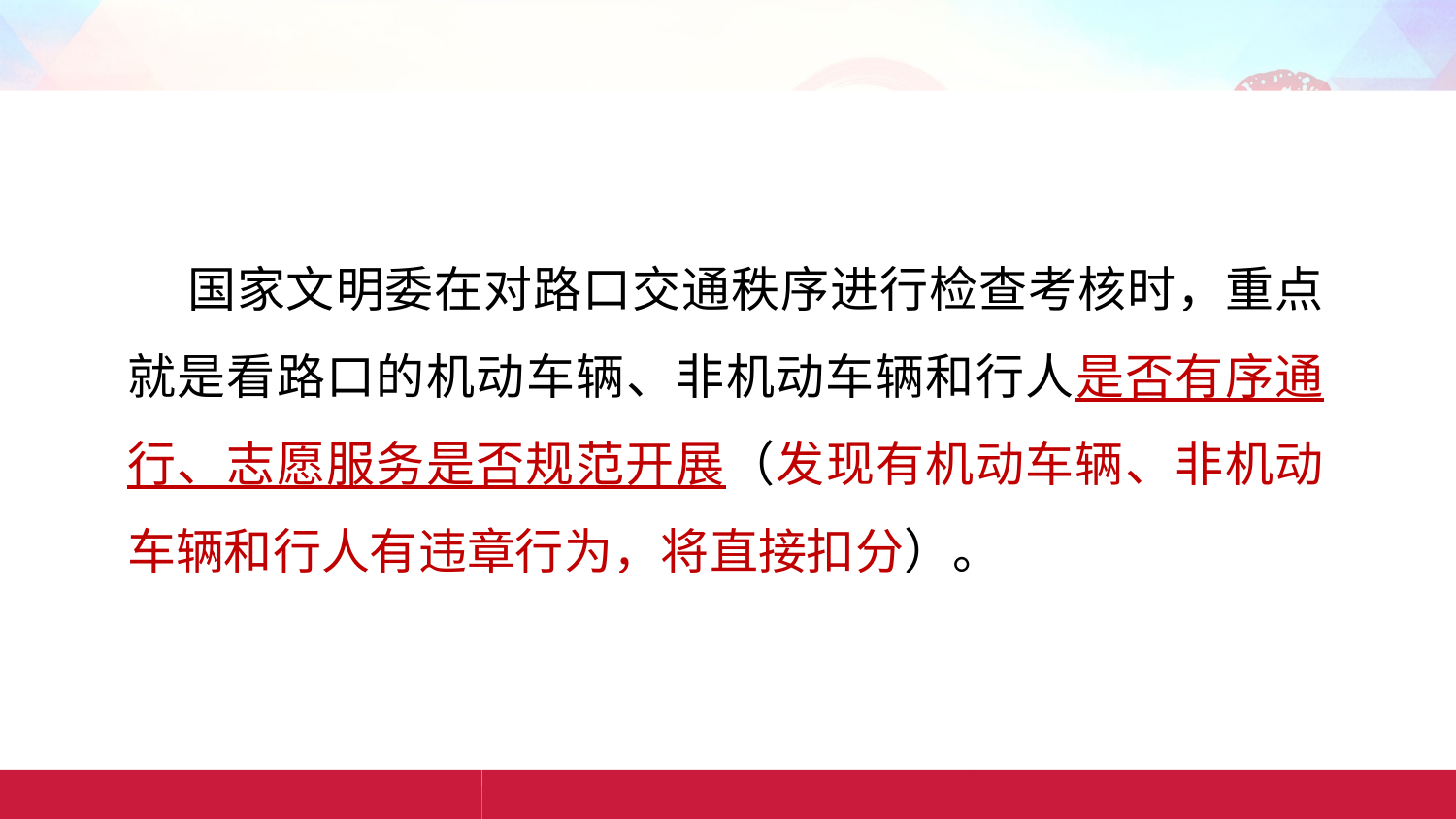

国家文明委在对路口交通秩序进行检查考核时，重点就是看路口的机动车辆、非机动车辆和行人是否有序通行、志愿服务是否规范开展（发现有机动车辆、非机动车辆和行人有违章行为，将直接扣分）。